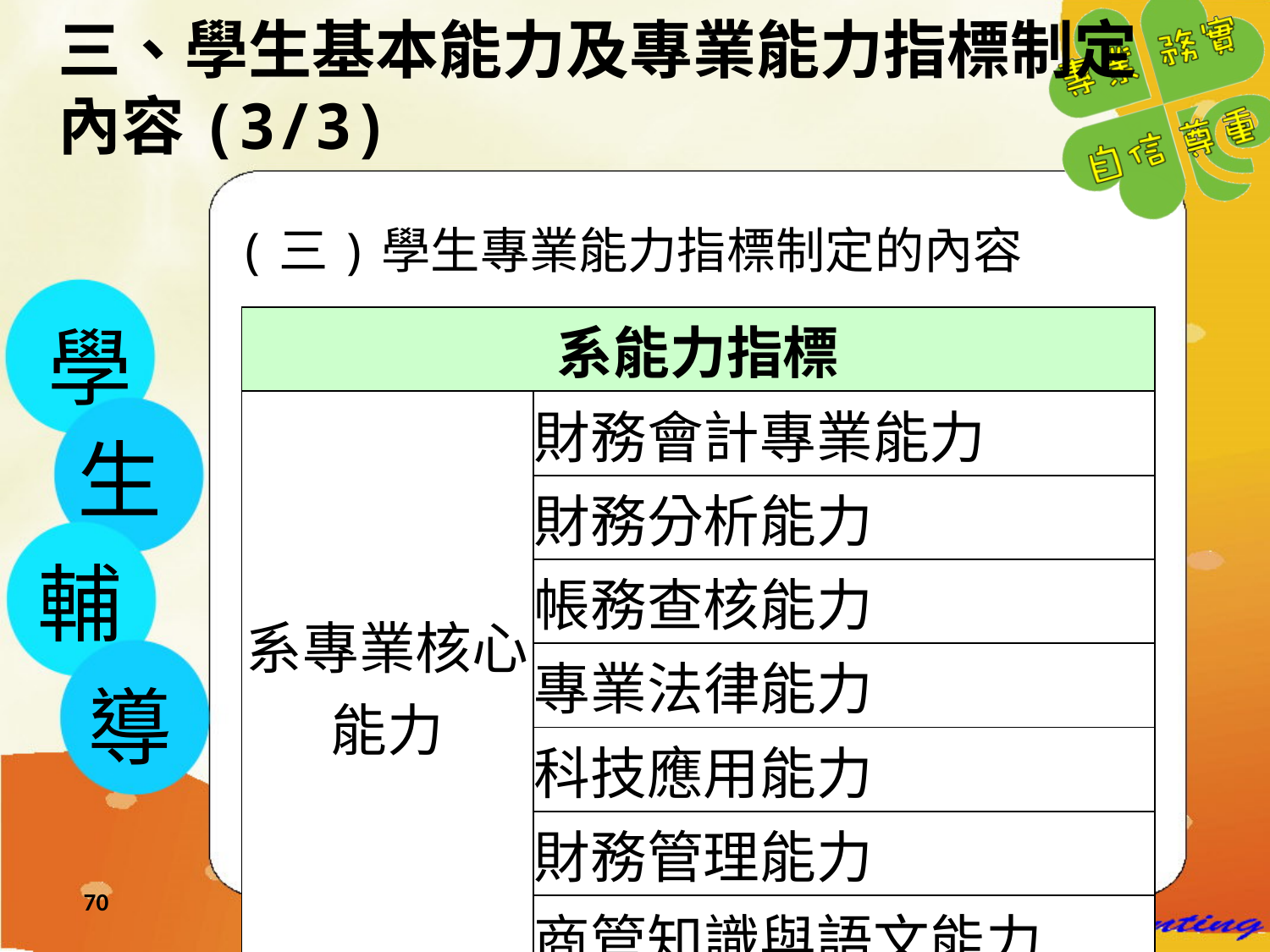

三、學生基本能力及專業能力指標制定內容(3/3)
(三)學生專業能力指標制定的內容
| 系能力指標 |  |
| --- | --- |
| 系專業核心能力 | 財務會計專業能力 |
|  | 財務分析能力 |
|  | 帳務查核能力 |
|  | 專業法律能力 |
|  | 科技應用能力 |
|  | 財務管理能力 |
|  | 商管知識與語文能力 |
學
生
輔
導
70